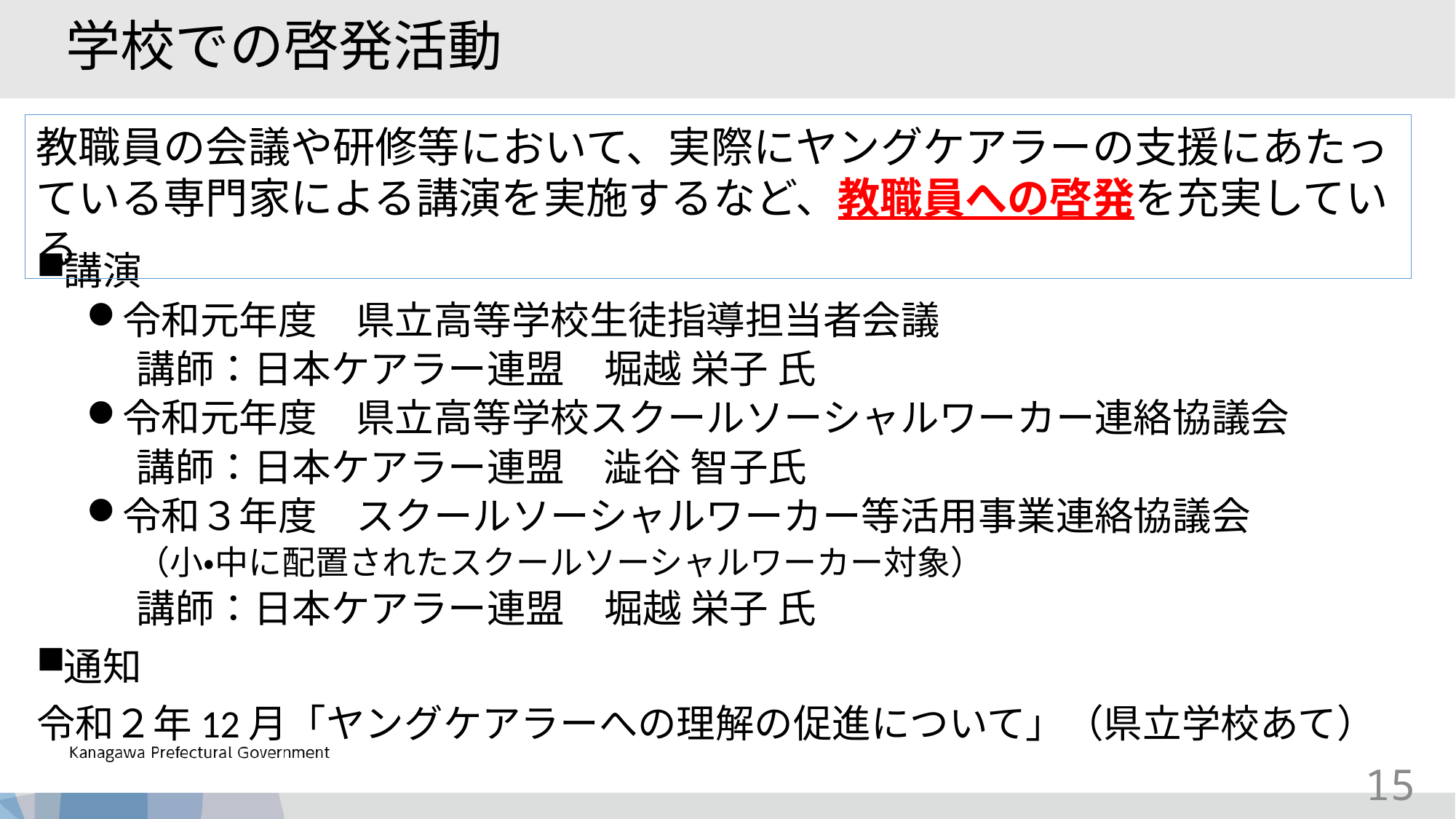

学校での啓発活動
教職員の会議や研修等において、実際にヤングケアラーの支援にあたっている専門家による講演を実施するなど、教職員への啓発を充実している
講演
令和元年度　県立高等学校生徒指導担当者会議
講師：日本ケアラー連盟　堀越 栄子 氏
令和元年度　県立高等学校スクールソーシャルワーカー連絡協議会
講師：日本ケアラー連盟　澁谷 智子氏
令和３年度　スクールソーシャルワーカー等活用事業連絡協議会
（小・中に配置されたスクールソーシャルワーカー対象）
講師：日本ケアラー連盟　堀越 栄子 氏
通知
令和２年12月「ヤングケアラーへの理解の促進について」（県立学校あて）
15